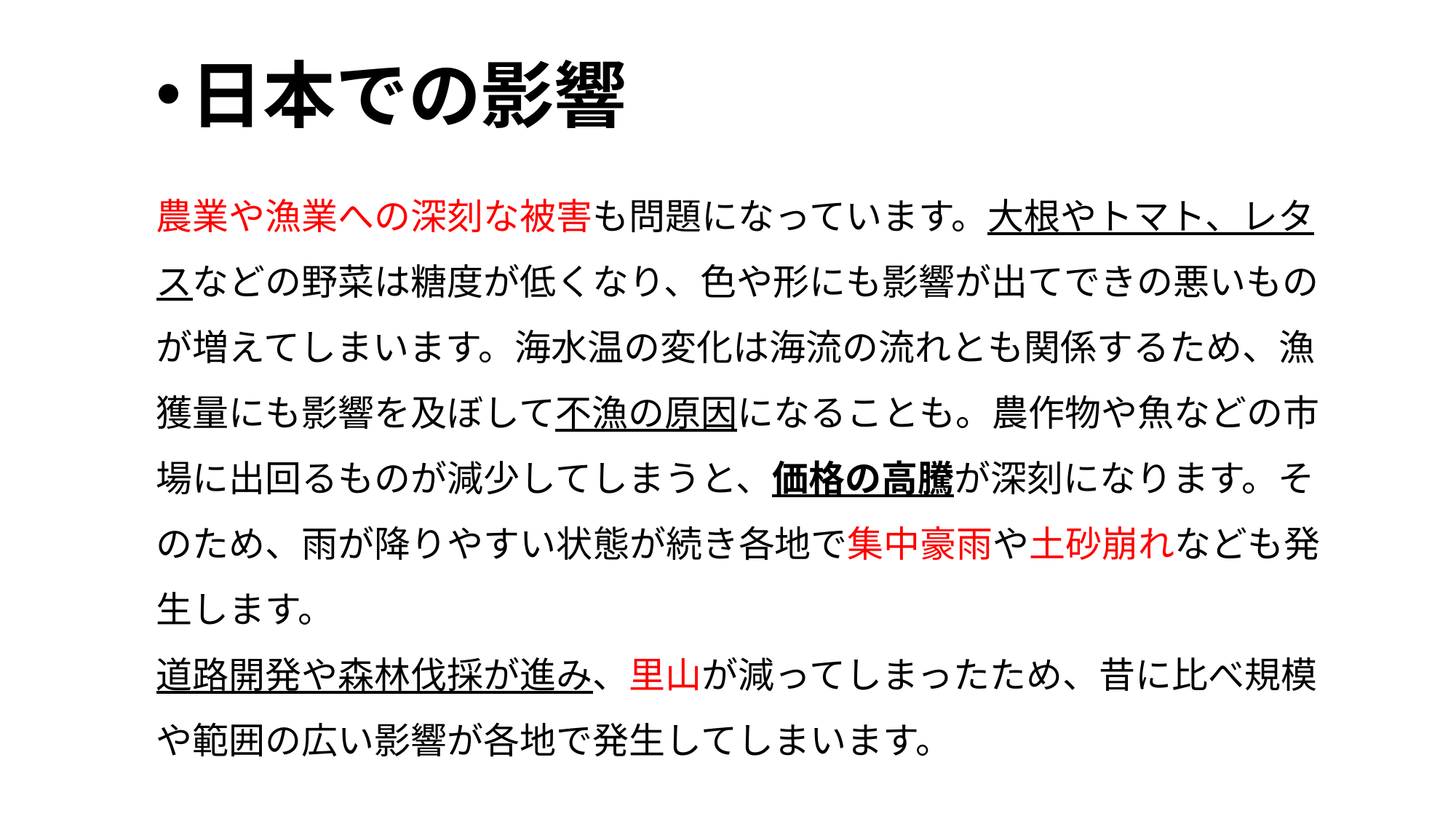

日本での影響
農業や漁業への深刻な被害も問題になっています。大根やトマト、レタスなどの野菜は糖度が低くなり、色や形にも影響が出てできの悪いものが増えてしまいます。海水温の変化は海流の流れとも関係するため、漁獲量にも影響を及ぼして不漁の原因になることも。農作物や魚などの市場に出回るものが減少してしまうと、価格の高騰が深刻になります。そのため、雨が降りやすい状態が続き各地で集中豪雨や土砂崩れなども発生します。
道路開発や森林伐採が進み、里山が減ってしまったため、昔に比べ規模や範囲の広い影響が各地で発生してしまいます。